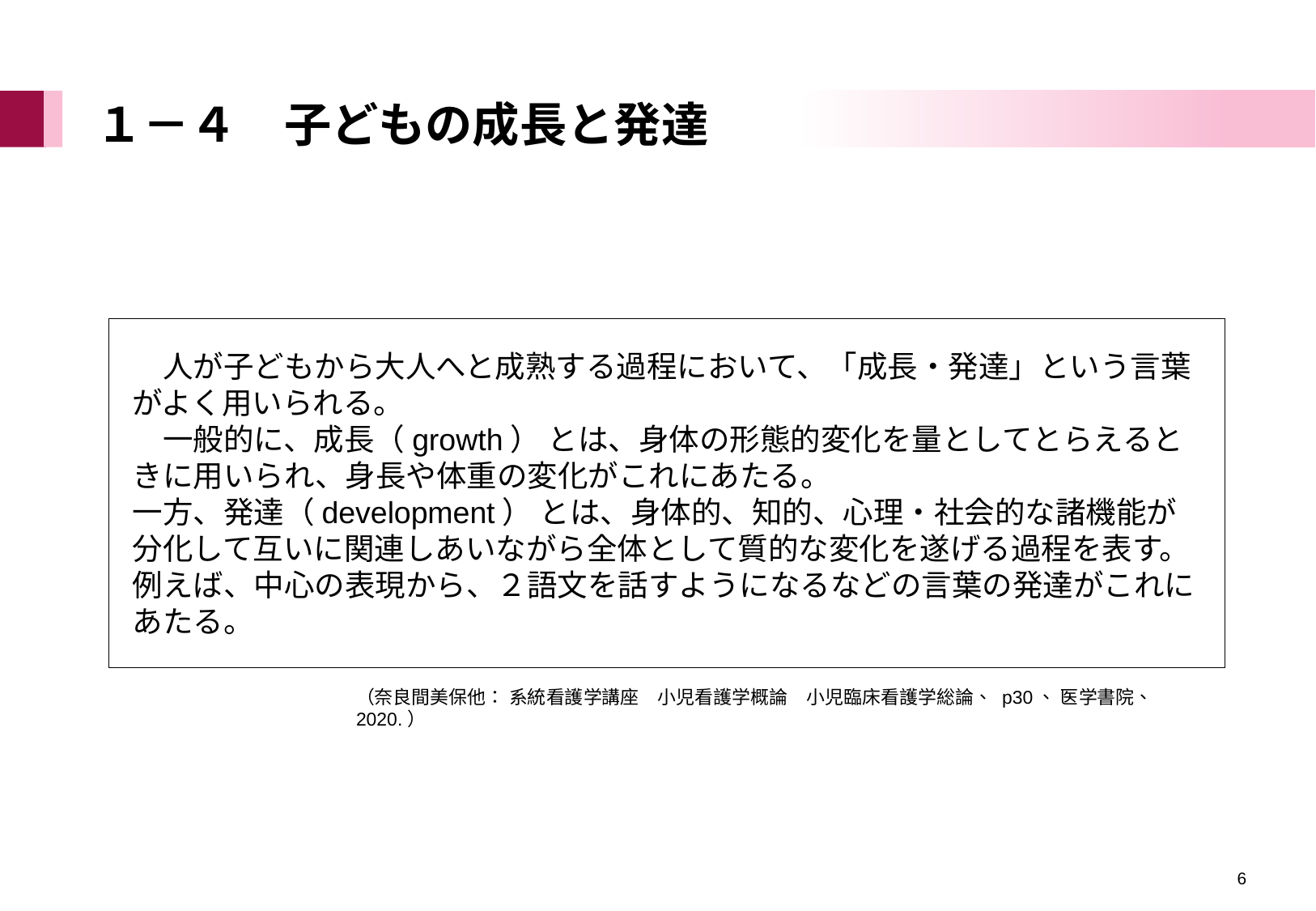

# １－４　子どもの成長と発達
　人が子どもから大人へと成熟する過程において、「成長・発達」という言葉がよく用いられる。
　一般的に、成長（growth） とは、身体の形態的変化を量としてとらえるときに用いられ、身長や体重の変化がこれにあたる。
一方、発達（development） とは、身体的、知的、心理・社会的な諸機能が分化して互いに関連しあいながら全体として質的な変化を遂げる過程を表す。例えば、中心の表現から、２語文を話すようになるなどの言葉の発達がこれにあたる。
（奈良間美保他： 系統看護学講座　小児看護学概論　小児臨床看護学総論、 p30、 医学書院、 2020.）
6